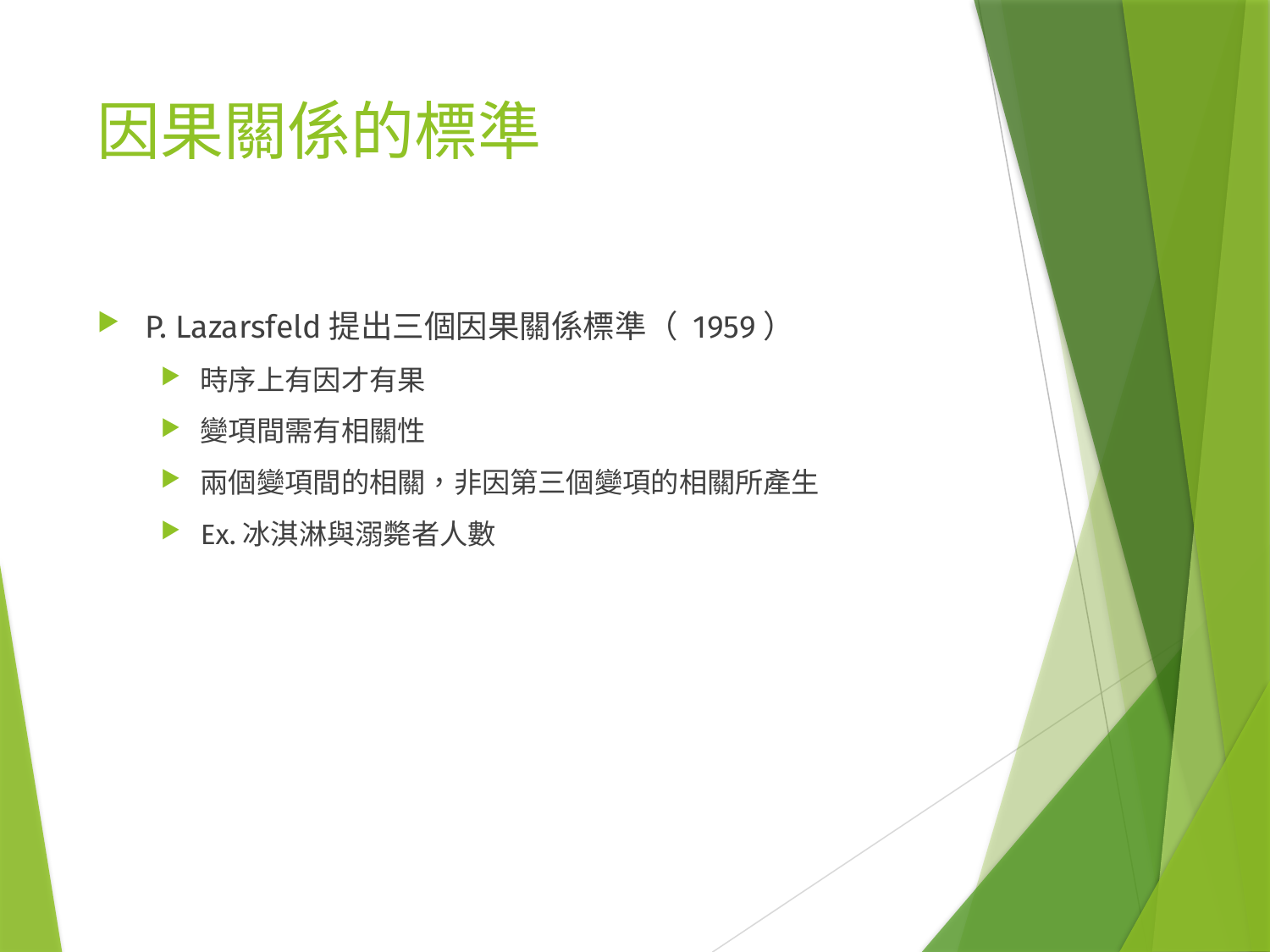

# 因果關係的標準
P. Lazarsfeld提出三個因果關係標準（ 1959）
時序上有因才有果
變項間需有相關性
兩個變項間的相關，非因第三個變項的相關所產生
Ex.冰淇淋與溺斃者人數